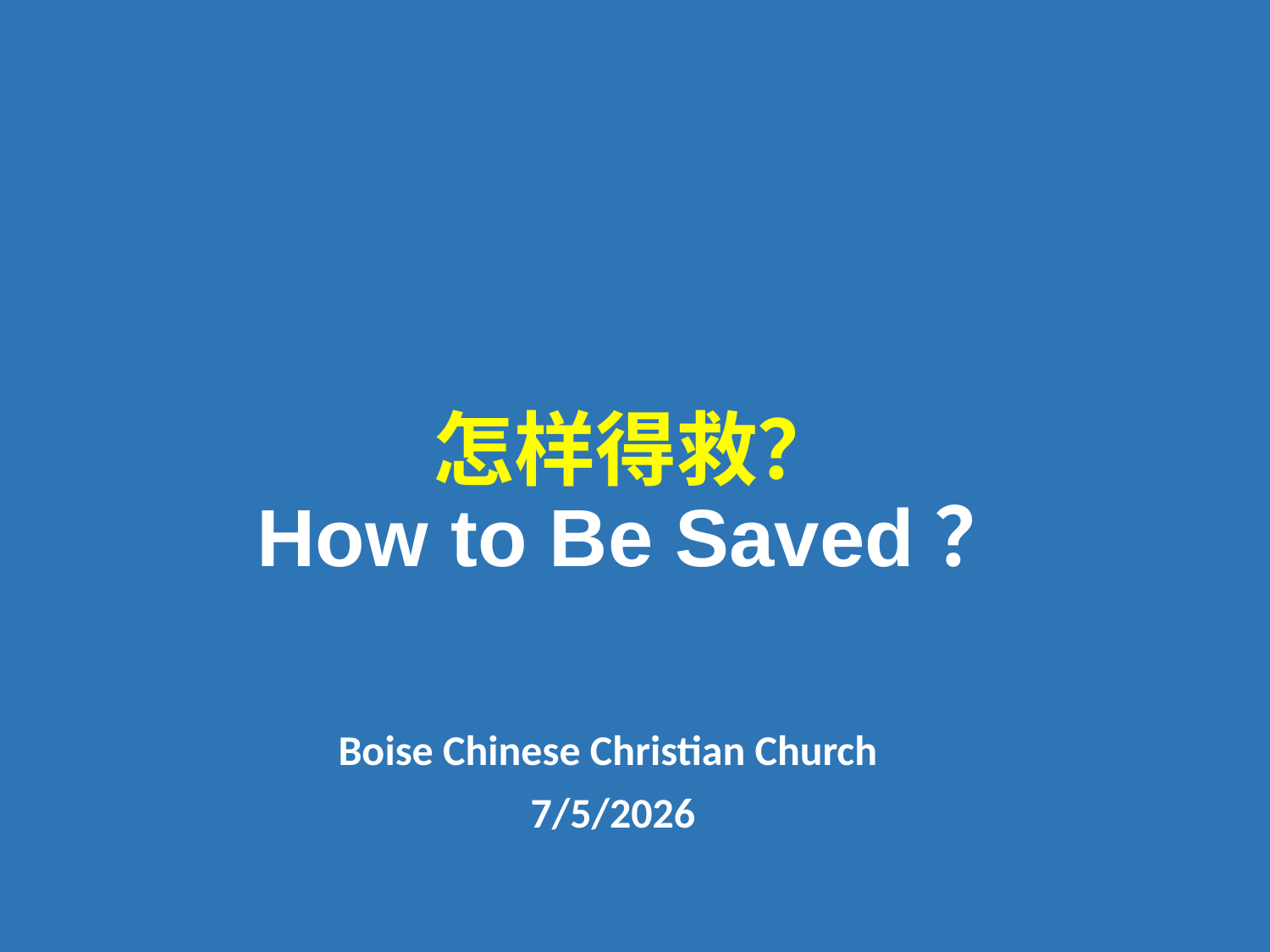

# 怎样得救？ How to Be Saved？
Boise Chinese Christian Church
7/5/2026